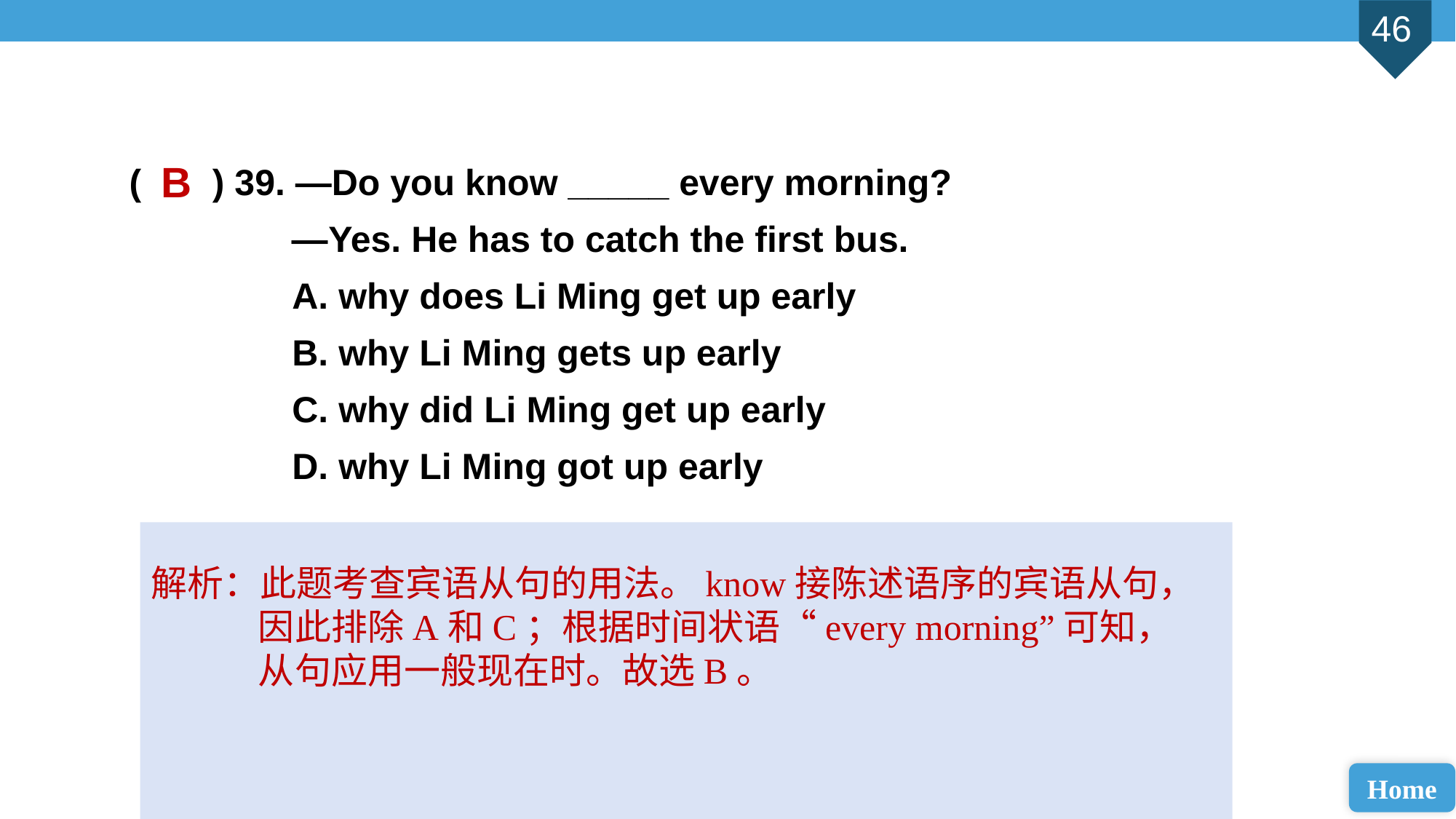

(       ) 39. —Do you know _____ every morning?
                —Yes. He has to catch the first bus.
                A. why does Li Ming get up early
                B. why Li Ming gets up early
                C. why did Li Ming get up early
                D. why Li Ming got up early
B

解析：此题考查宾语从句的用法。know接陈述语序的宾语从句，因此排除A和C；根据时间状语“every morning”可知，从句应用一般现在时。故选B。